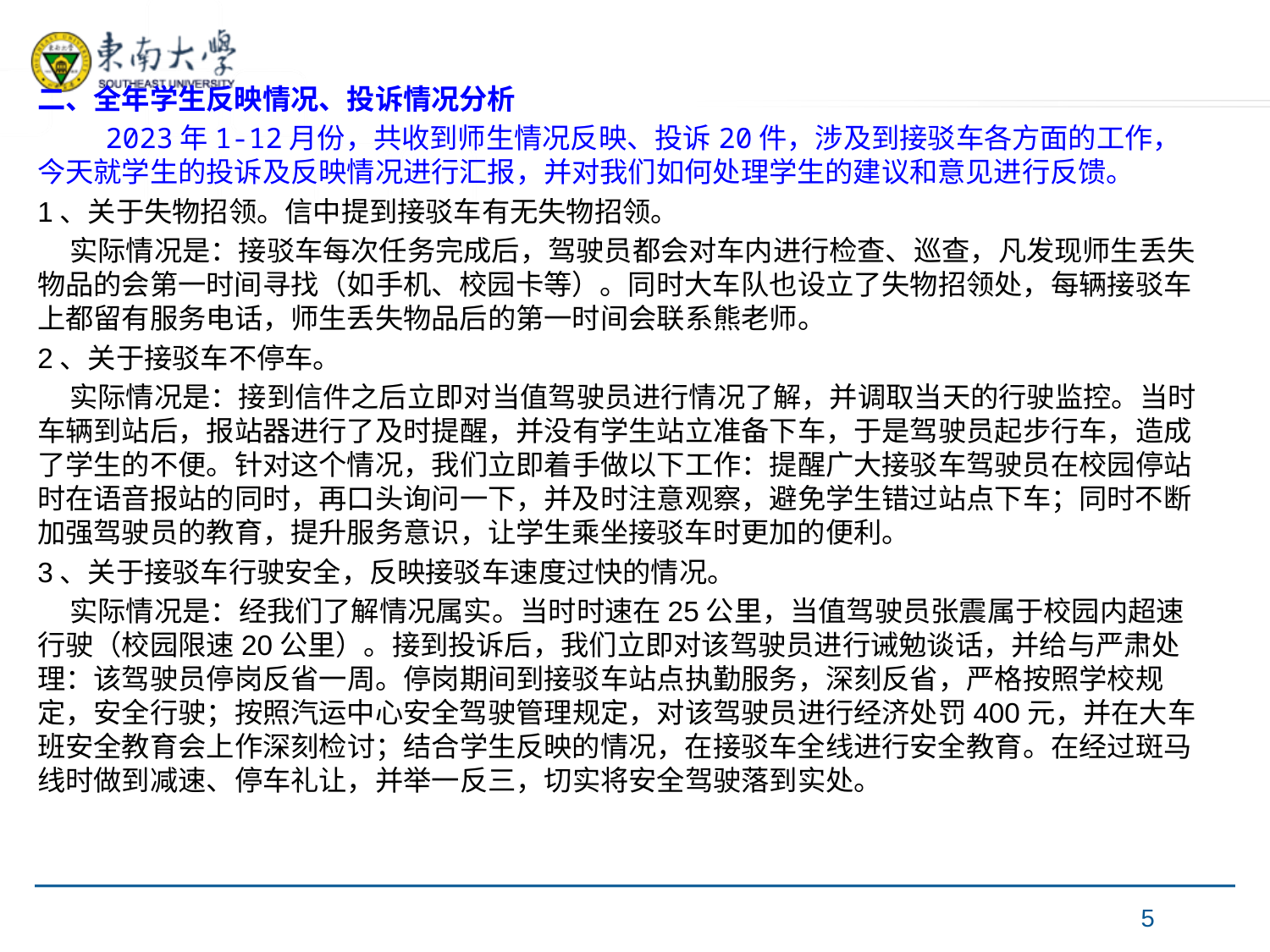

二、全年学生反映情况、投诉情况分析
    2023年1-12月份，共收到师生情况反映、投诉20件，涉及到接驳车各方面的工作，今天就学生的投诉及反映情况进行汇报，并对我们如何处理学生的建议和意见进行反馈。
1、关于失物招领。信中提到接驳车有无失物招领。
    实际情况是：接驳车每次任务完成后，驾驶员都会对车内进行检查、巡查，凡发现师生丢失物品的会第一时间寻找（如手机、校园卡等）。同时大车队也设立了失物招领处，每辆接驳车上都留有服务电话，师生丢失物品后的第一时间会联系熊老师。
2、关于接驳车不停车。
    实际情况是：接到信件之后立即对当值驾驶员进行情况了解，并调取当天的行驶监控。当时车辆到站后，报站器进行了及时提醒，并没有学生站立准备下车，于是驾驶员起步行车，造成了学生的不便。针对这个情况，我们立即着手做以下工作：提醒广大接驳车驾驶员在校园停站时在语音报站的同时，再口头询问一下，并及时注意观察，避免学生错过站点下车；同时不断加强驾驶员的教育，提升服务意识，让学生乘坐接驳车时更加的便利。
3、关于接驳车行驶安全，反映接驳车速度过快的情况。
    实际情况是：经我们了解情况属实。当时时速在25公里，当值驾驶员张震属于校园内超速行驶（校园限速20公里）。接到投诉后，我们立即对该驾驶员进行诫勉谈话，并给与严肃处理：该驾驶员停岗反省一周。停岗期间到接驳车站点执勤服务，深刻反省，严格按照学校规定，安全行驶；按照汽运中心安全驾驶管理规定，对该驾驶员进行经济处罚400元，并在大车班安全教育会上作深刻检讨；结合学生反映的情况，在接驳车全线进行安全教育。在经过斑马线时做到减速、停车礼让，并举一反三，切实将安全驾驶落到实处。